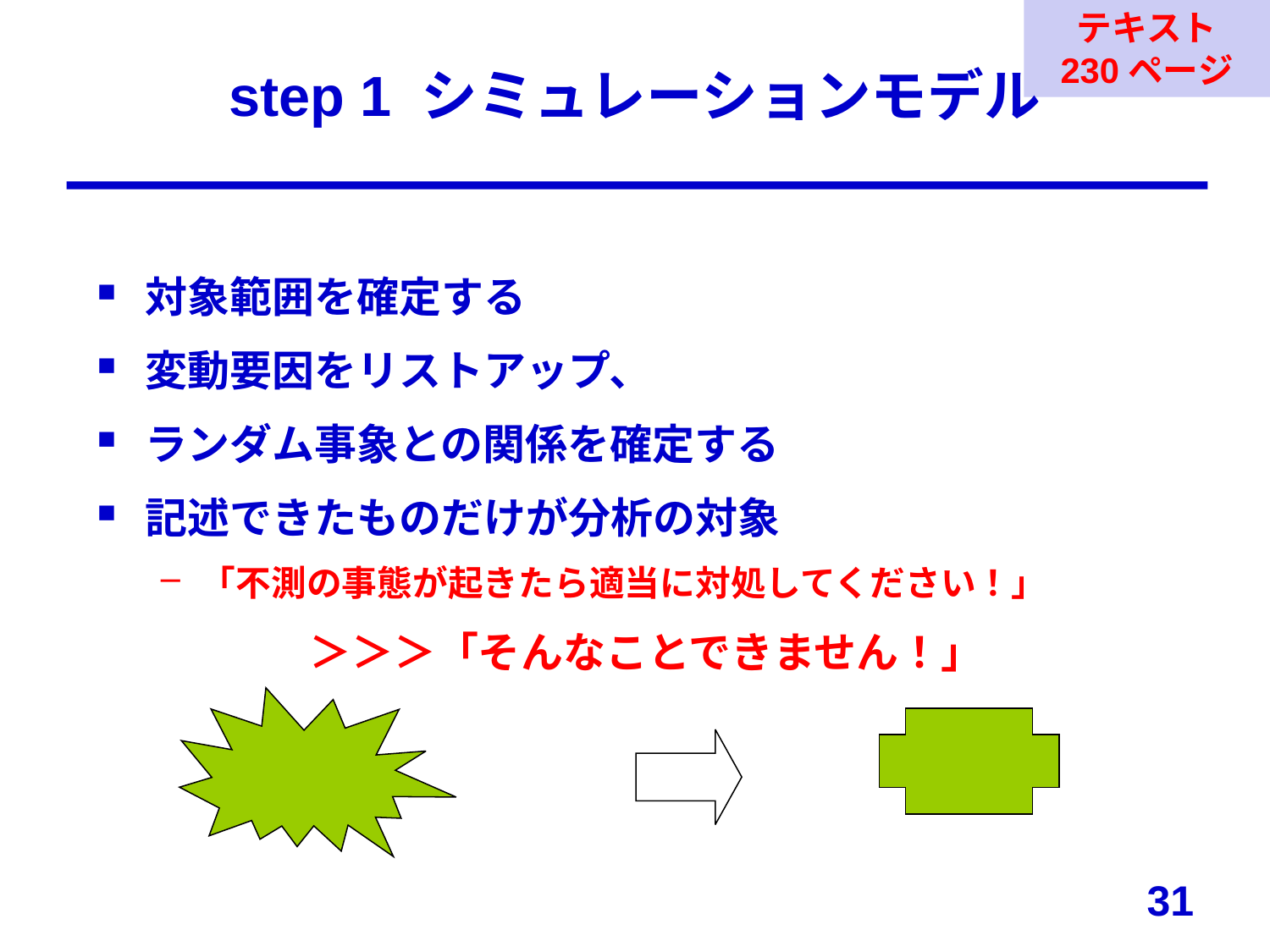

テキスト
230ページ
# step 1 シミュレーションモデル
対象範囲を確定する
変動要因をリストアップ、
ランダム事象との関係を確定する
記述できたものだけが分析の対象
「不測の事態が起きたら適当に対処してください！」
　　　　　＞＞＞「そんなことできません！」

31